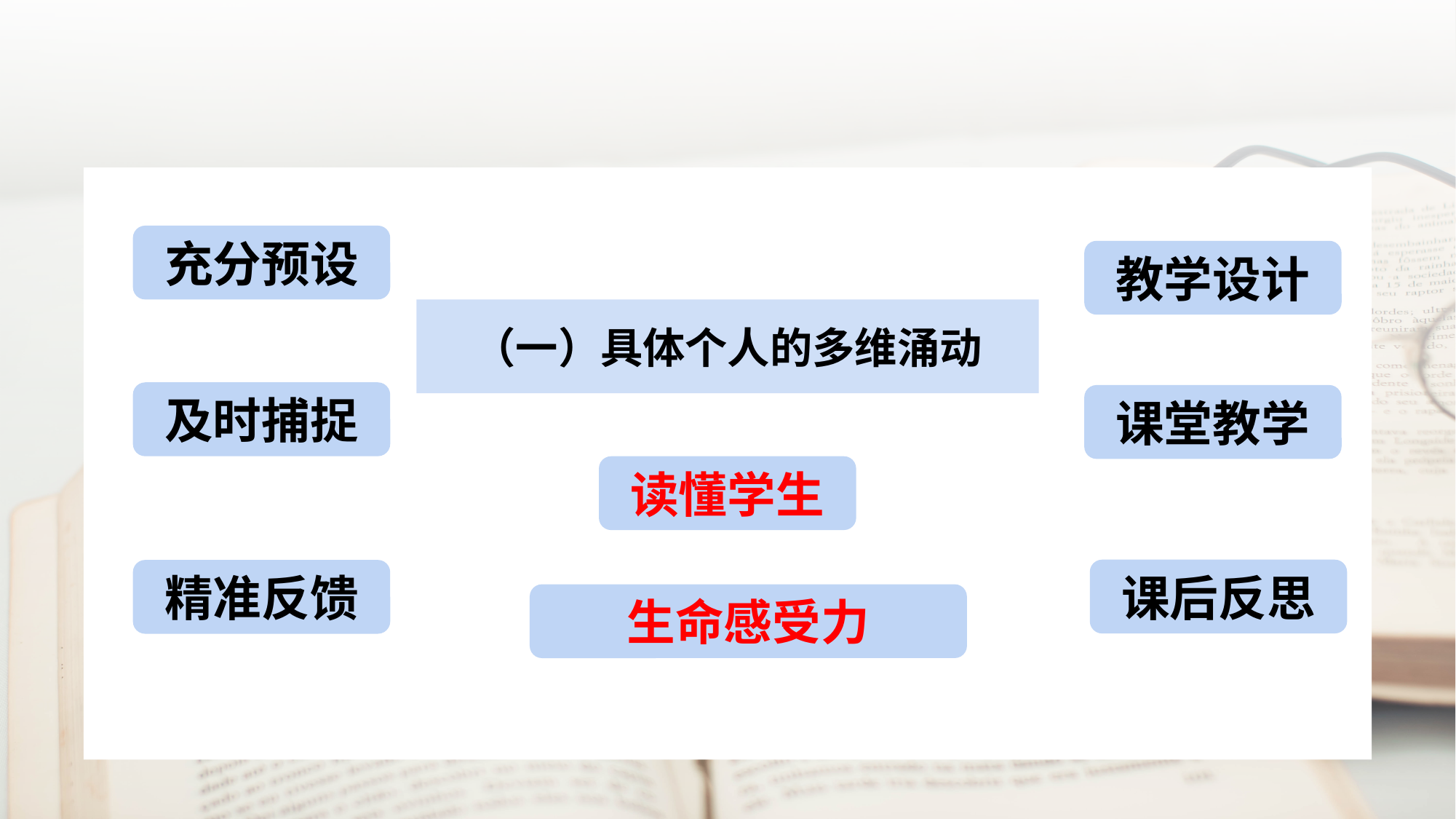

充分预设
教学设计
（一）具体个人的多维涌动
及时捕捉
课堂教学
读懂学生
课后反思
精准反馈
生命感受力